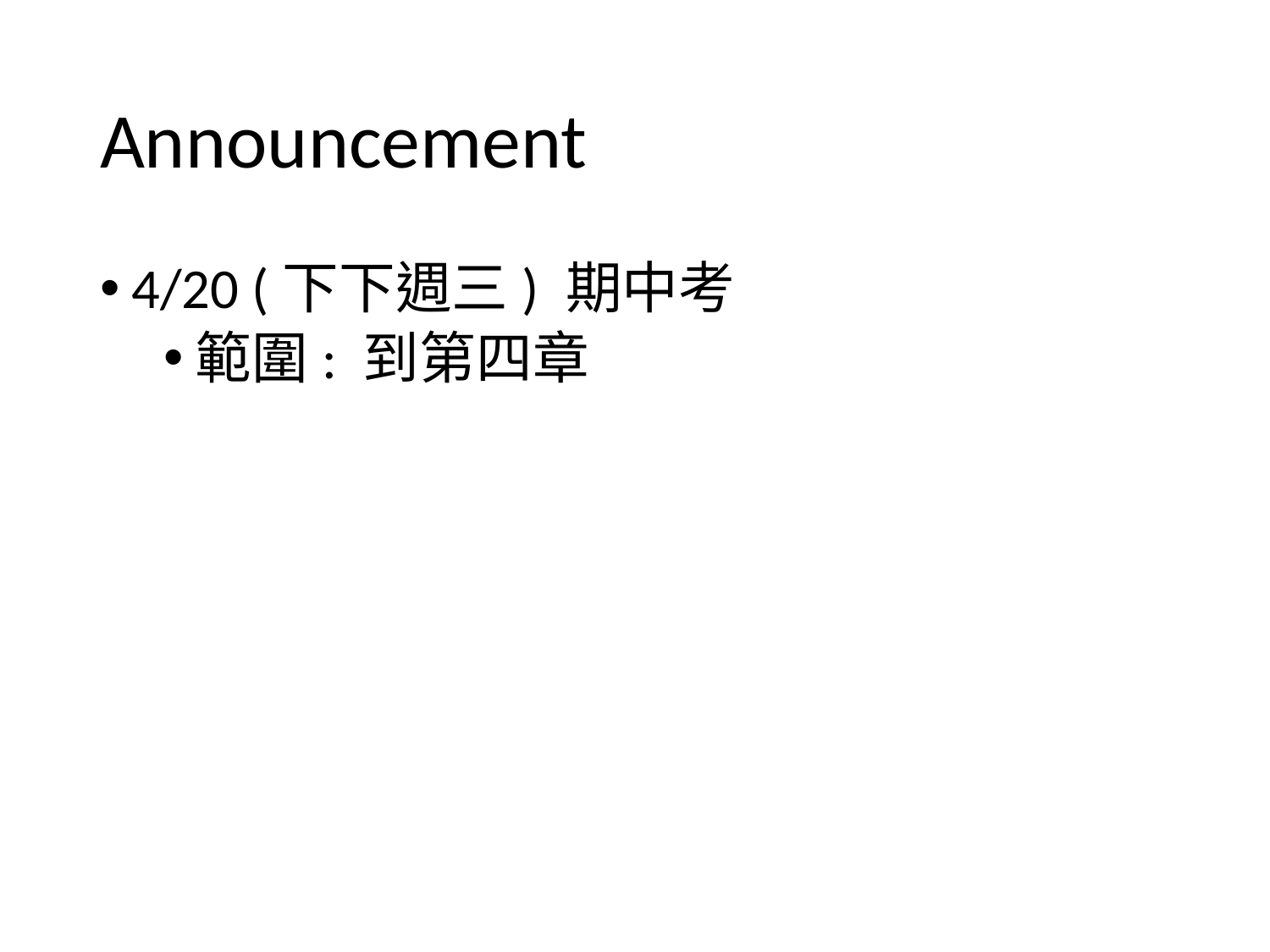

# Announcement
4/20 (下下週三) 期中考
範圍: 到第四章